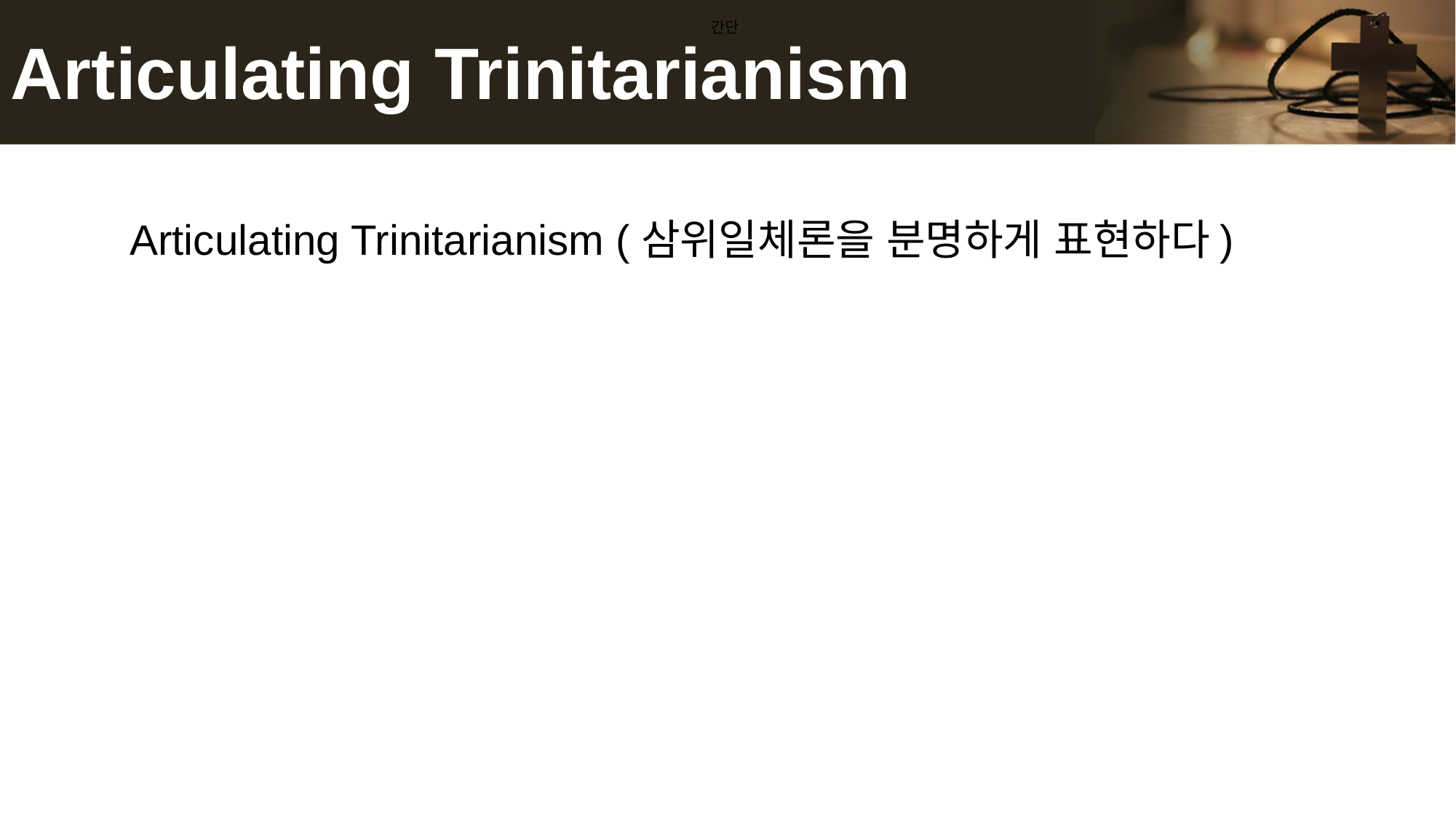

# Articulating Trinitarianism
간단
Articulating Trinitarianism (삼위일체론을 분명하게 표현하다)